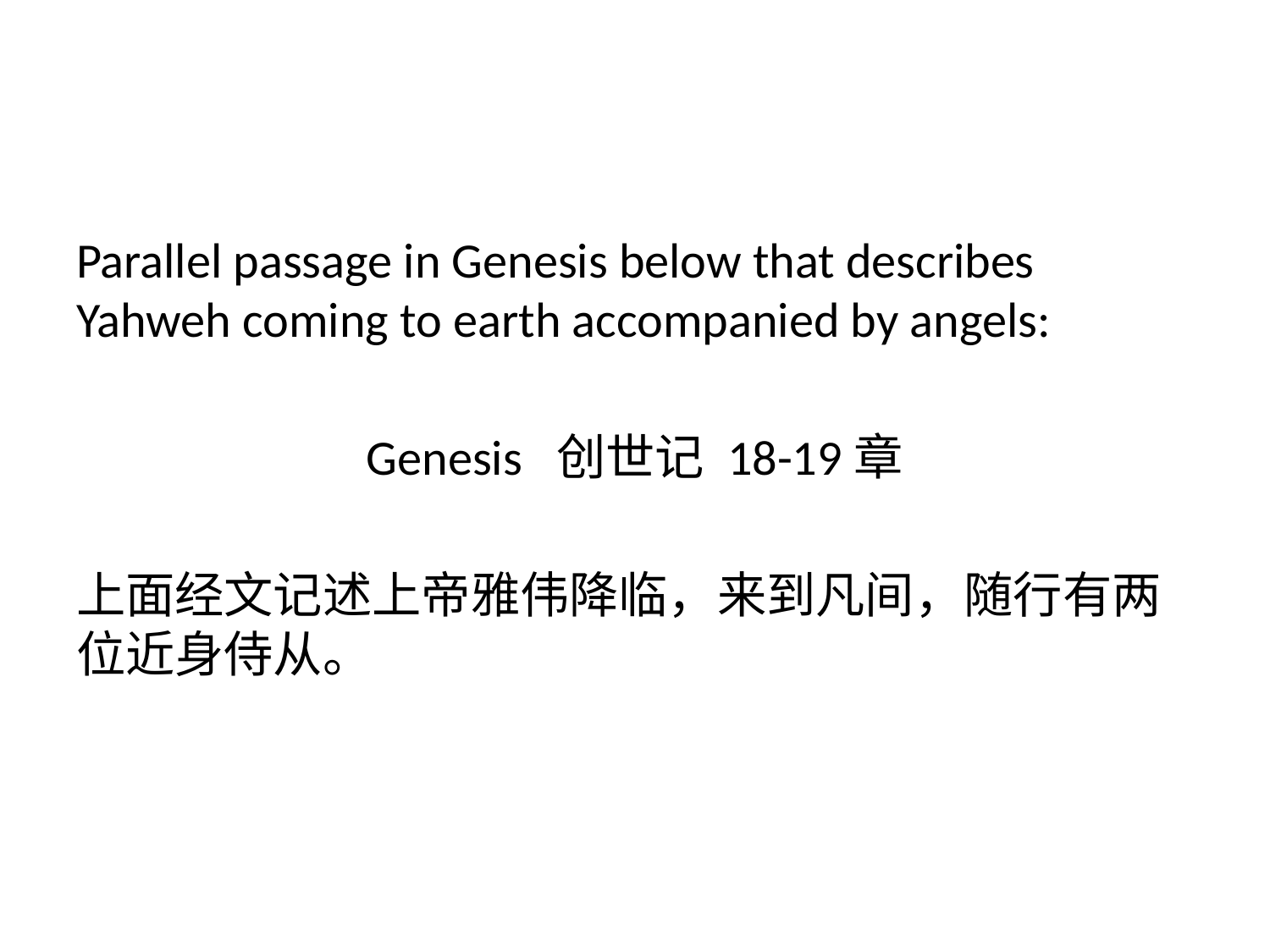

Parallel passage in Genesis below that describes Yahweh coming to earth accompanied by angels:

Genesis  创世记 18-19章

上面经文记述上帝雅伟降临，来到凡间，随行有两位近身侍从。